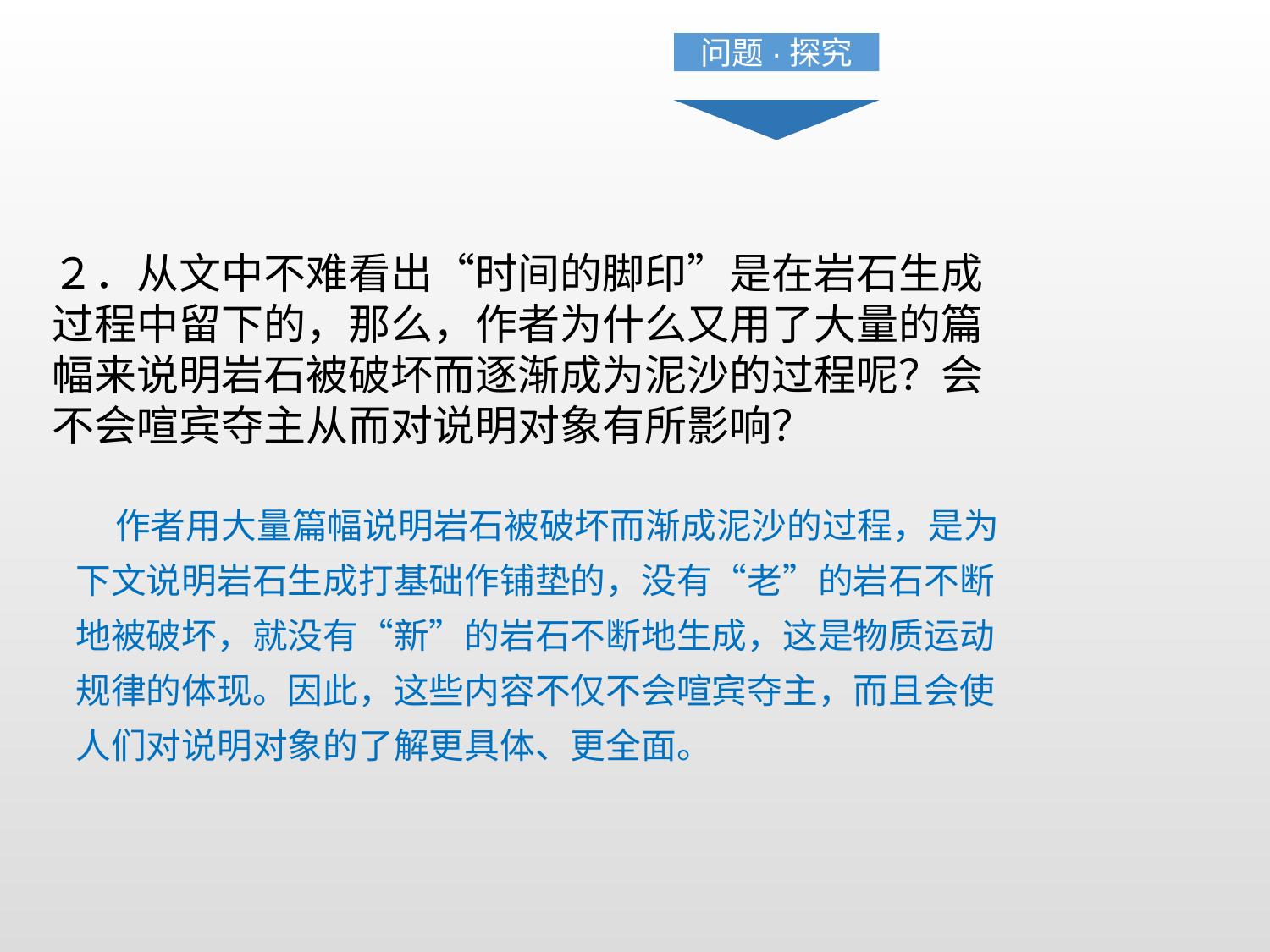

问题·探究

２．从文中不难看出“时间的脚印”是在岩石生成过程中留下的，那么，作者为什么又用了大量的篇幅来说明岩石被破坏而逐渐成为泥沙的过程呢？会不会喧宾夺主从而对说明对象有所影响？
    作者用大量篇幅说明岩石被破坏而渐成泥沙的过程，是为下文说明岩石生成打基础作铺垫的，没有“老”的岩石不断地被破坏，就没有“新”的岩石不断地生成，这是物质运动规律的体现。因此，这些内容不仅不会喧宾夺主，而且会使人们对说明对象的了解更具体、更全面。